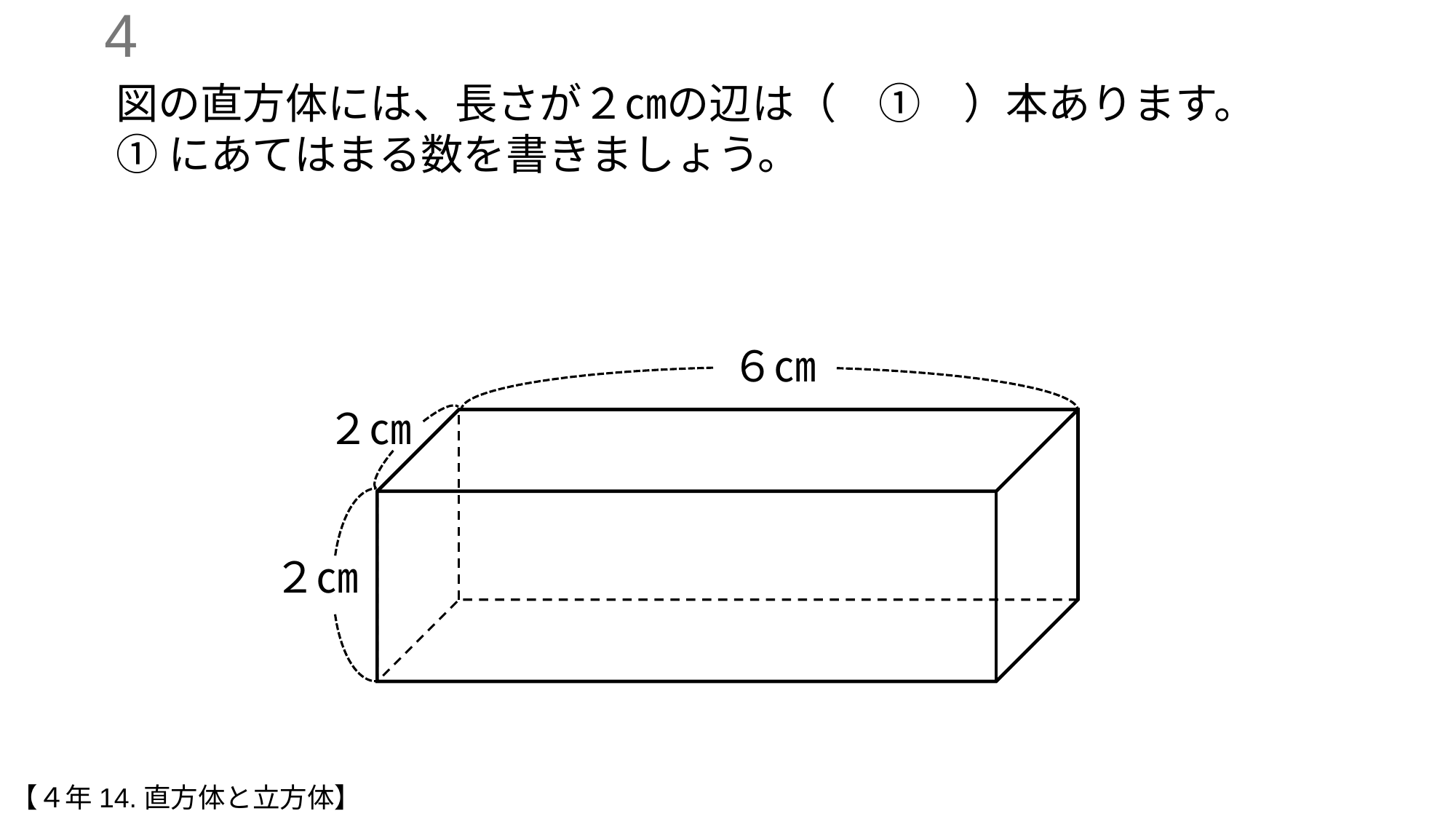

4
図の直方体には、長さが２㎝の辺は（　①　）本あります。
①にあてはまる数を書きましょう。
６㎝

２㎝

２㎝
【４年14.直方体と立方体】